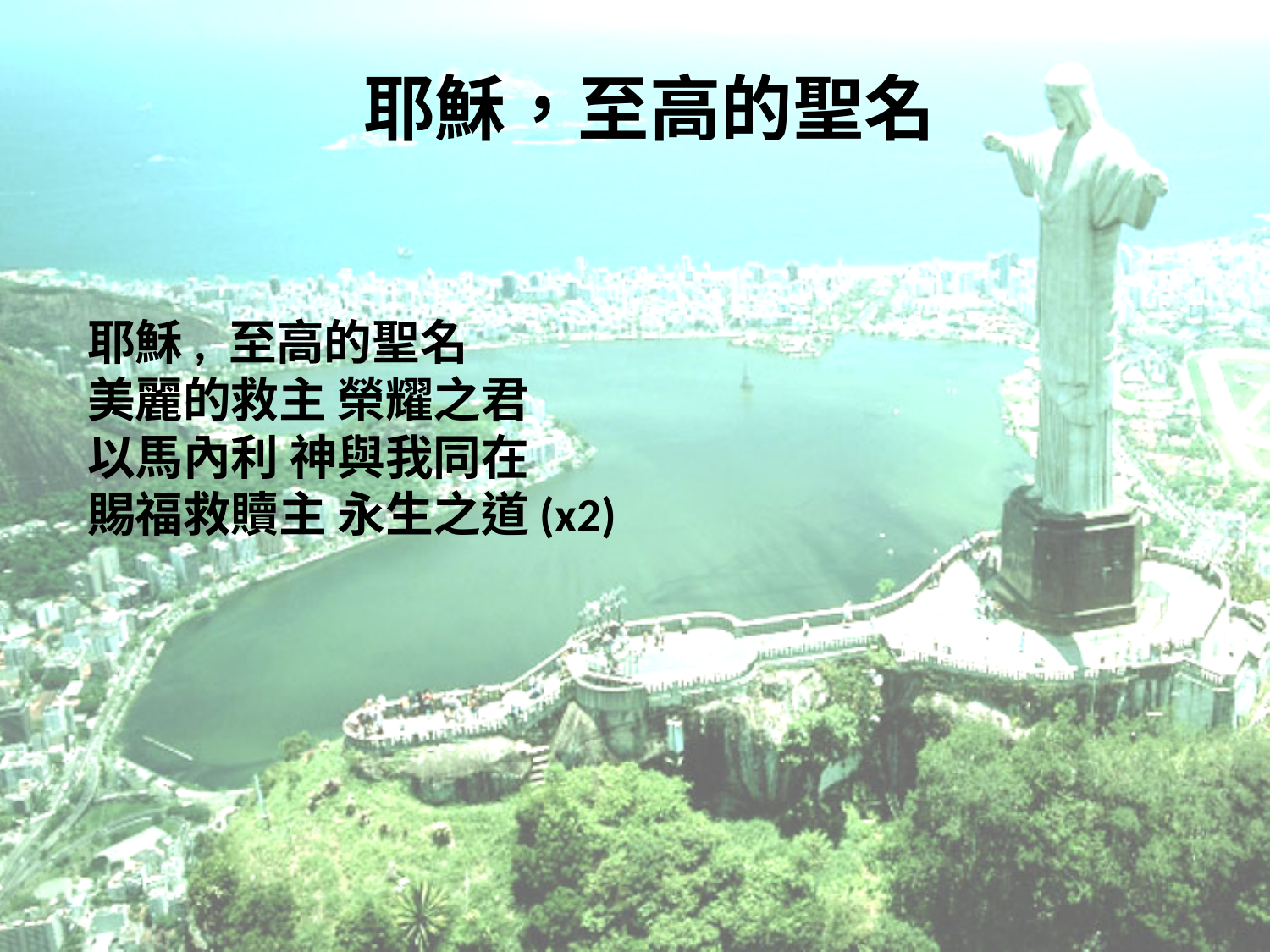

# 耶穌，至高的聖名
耶穌, 至高的聖名
美麗的救主 榮耀之君
以馬內利 神與我同在
賜福救贖主 永生之道(x2)